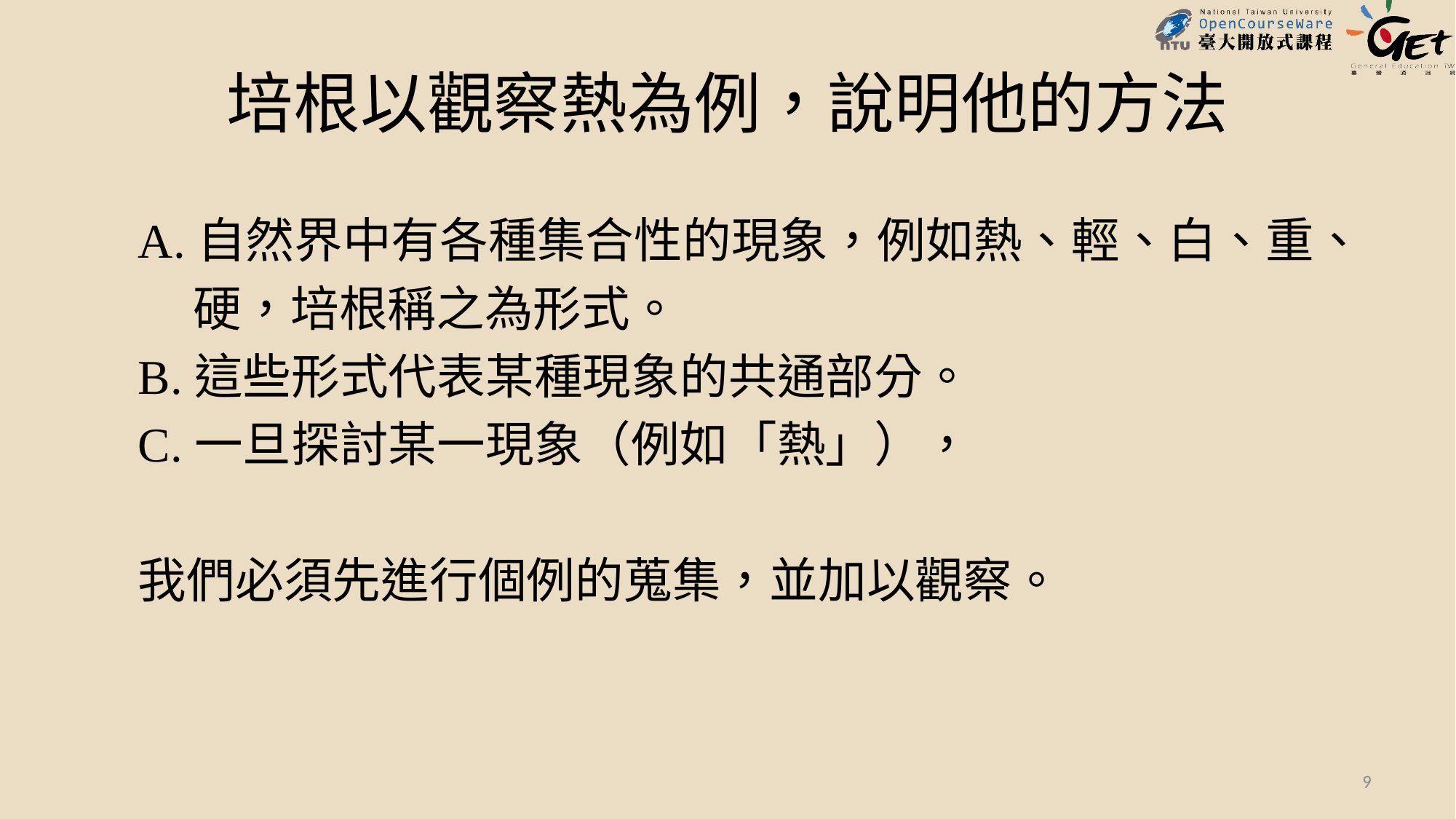

# 培根以觀察熱為例，說明他的方法
A.自然界中有各種集合性的現象，例如熱、輕、白、重、
    硬，培根稱之為形式。
B.這些形式代表某種現象的共通部分。
C.一旦探討某一現象（例如「熱」），

我們必須先進行個例的蒐集，並加以觀察。
9